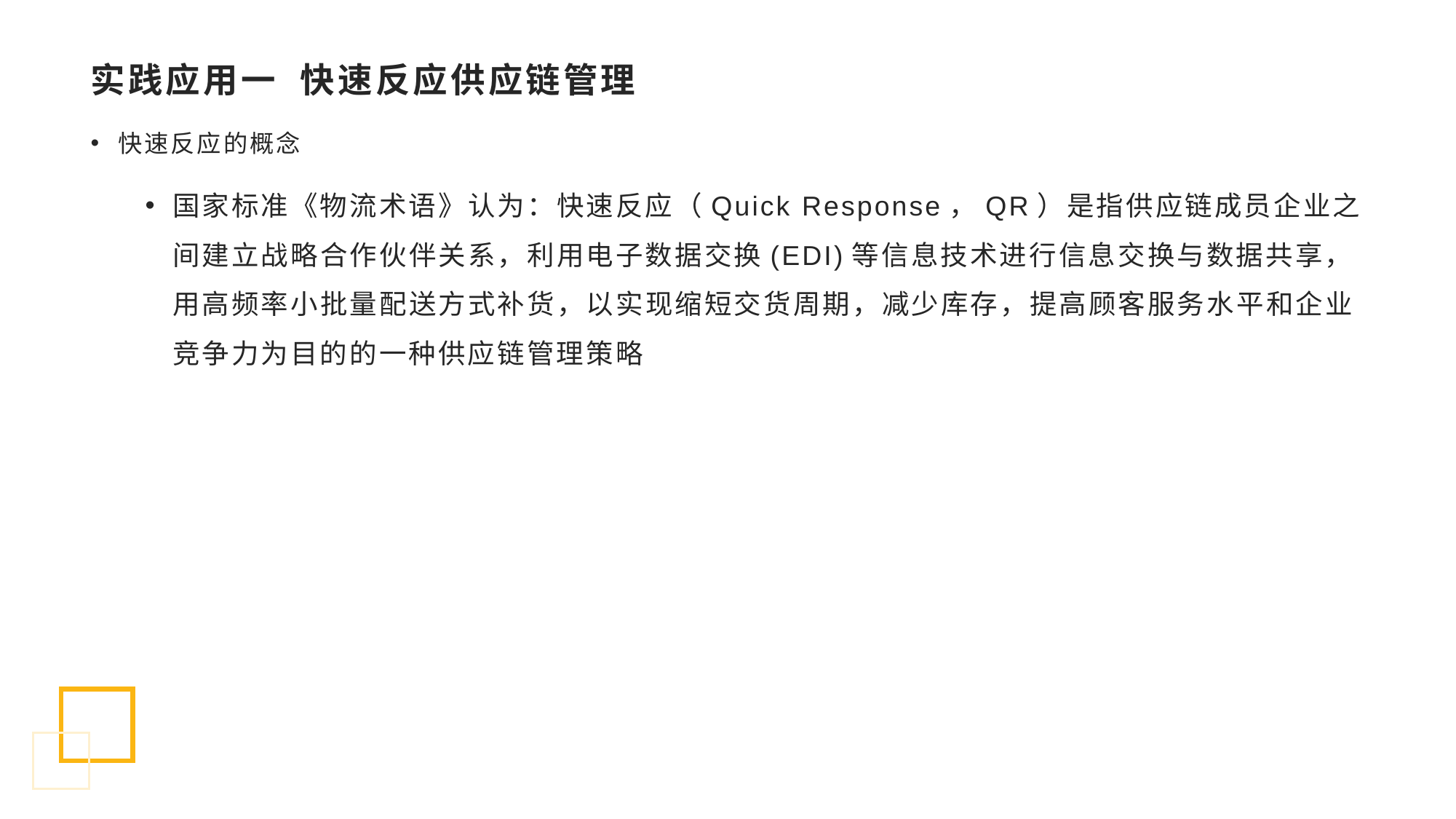

# 实践应用一  快速反应供应链管理
快速反应的概念
国家标准《物流术语》认为：快速反应（Quick Response，QR）是指供应链成员企业之间建立战略合作伙伴关系，利用电子数据交换(EDI)等信息技术进行信息交换与数据共享，用高频率小批量配送方式补货，以实现缩短交货周期，减少库存，提高顾客服务水平和企业竞争力为目的的一种供应链管理策略